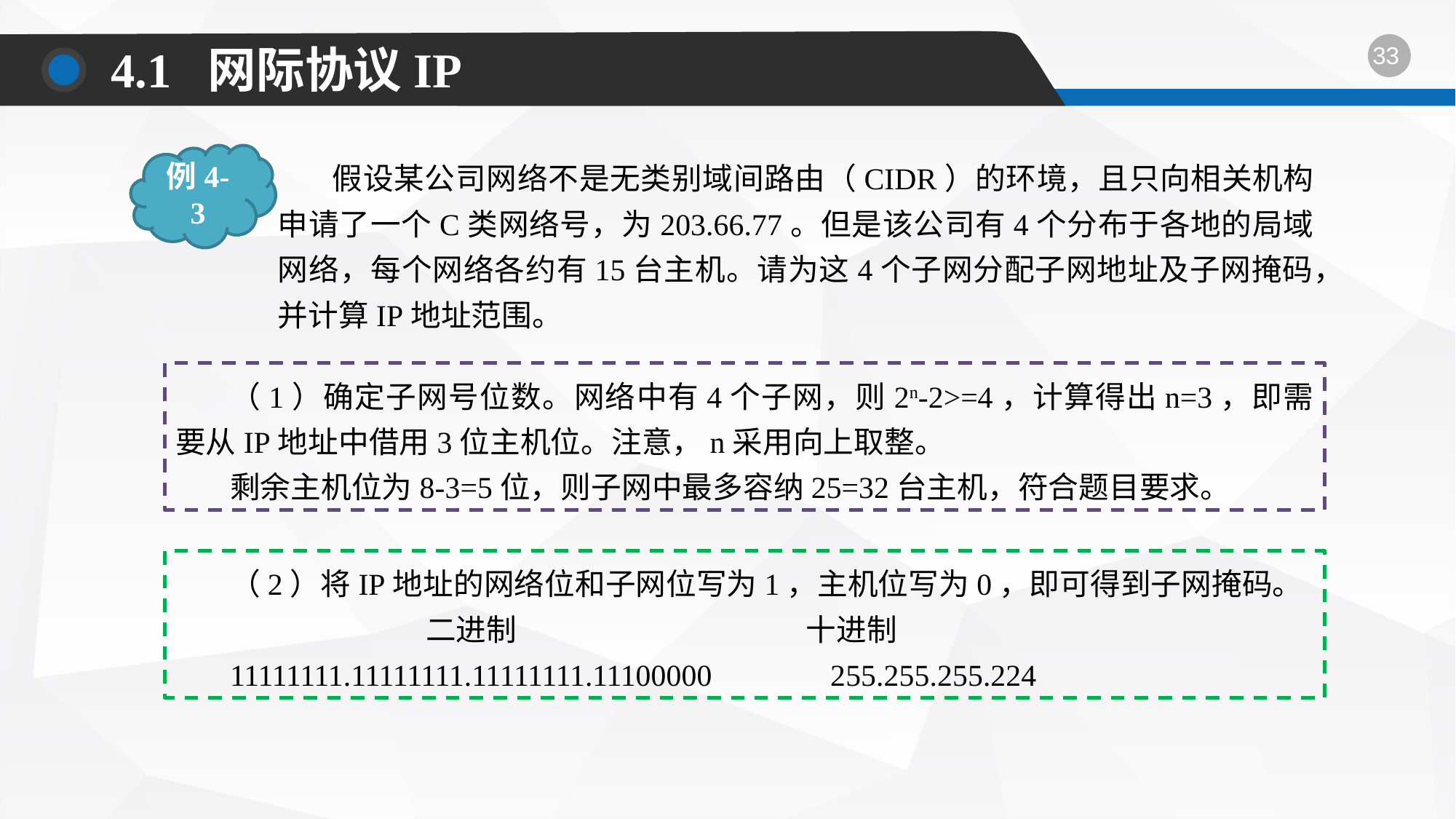

4.1  网际协议IP
例4-3
假设某公司网络不是无类别域间路由（CIDR）的环境，且只向相关机构申请了一个C类网络号，为203.66.77。但是该公司有4个分布于各地的局域网络，每个网络各约有15台主机。请为这4个子网分配子网地址及子网掩码，并计算IP地址范围。
（1）确定子网号位数。网络中有4个子网，则2n-2>=4，计算得出n=3，即需要从IP地址中借用3位主机位。注意，n采用向上取整。
剩余主机位为8-3=5位，则子网中最多容纳25=32台主机，符合题目要求。
（2）将IP地址的网络位和子网位写为1，主机位写为0，即可得到子网掩码。
                            二进制                                           十进制
11111111.11111111.11111111.11100000		255.255.255.224